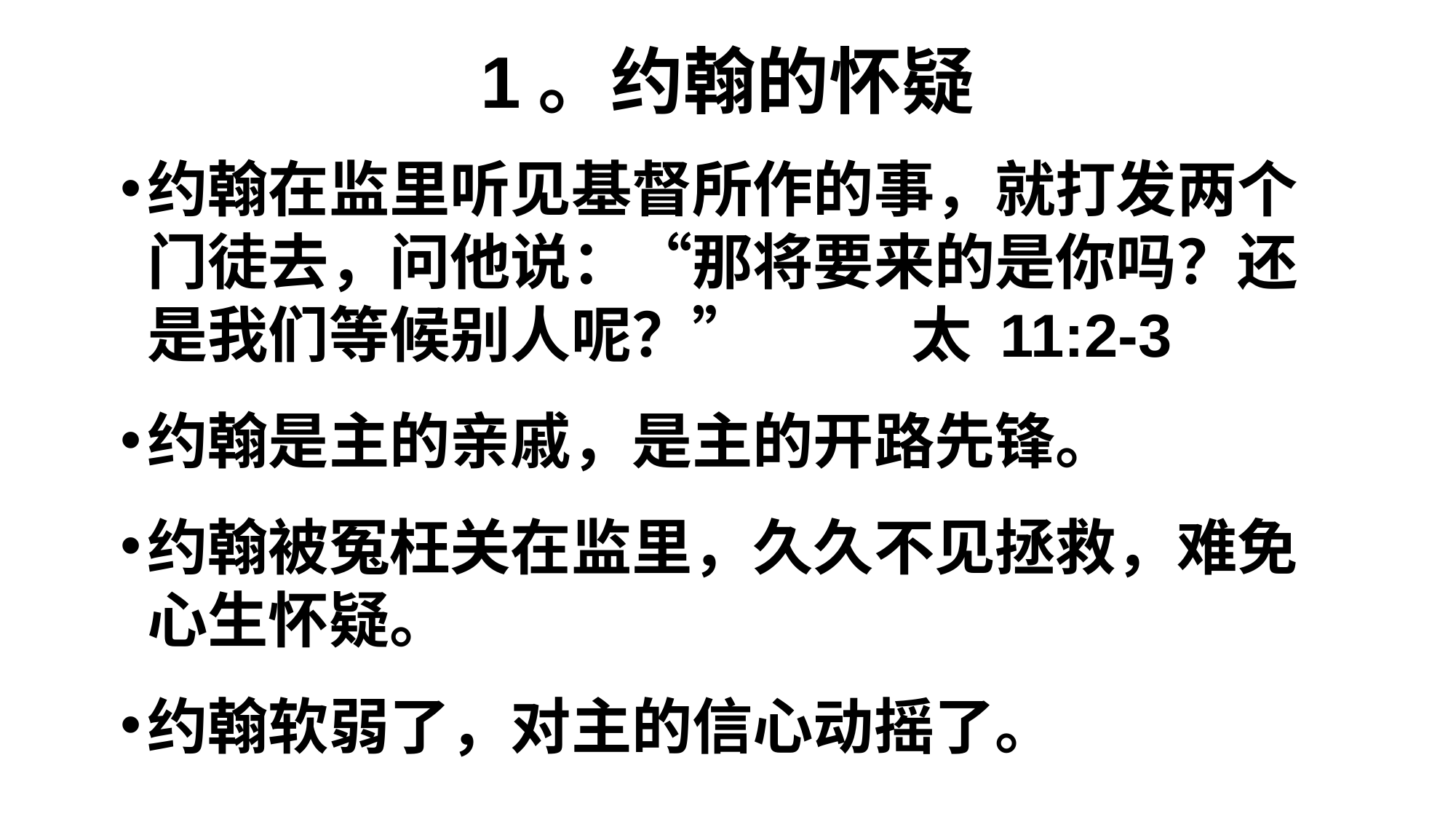

# 1。约翰的怀疑
约翰在监里听见基督所作的事，就打发两个门徒去，问他说：“那将要来的是你吗？还是我们等候别人呢？” 		太 11:2-3
约翰是主的亲戚，是主的开路先锋。
约翰被冤枉关在监里，久久不见拯救，难免心生怀疑。
约翰软弱了，对主的信心动摇了。